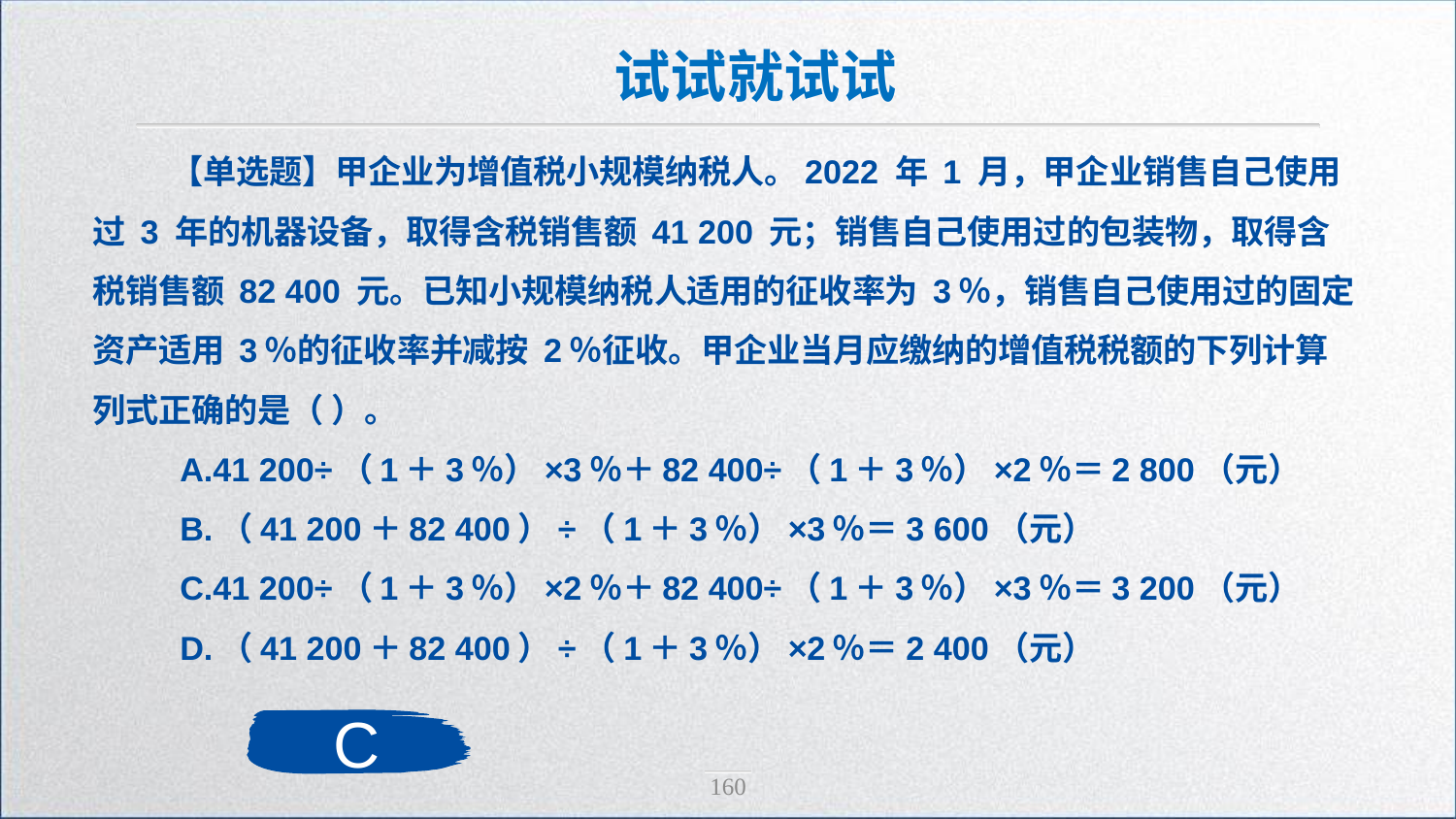

试试就试试
【单选题】甲企业为增值税小规模纳税人。2022 年 1 月，甲企业销售自己使用过 3 年的机器设备，取得含税销售额 41 200 元；销售自己使用过的包装物，取得含税销售额 82 400 元。已知小规模纳税人适用的征收率为 3％，销售自己使用过的固定资产适用 3％的征收率并减按 2％征收。甲企业当月应缴纳的增值税税额的下列计算列式正确的是（ ）。
 A.41 200÷（1＋3％）×3％＋82 400÷（1＋3％）×2％＝2 800（元）
 B.（41 200＋82 400）÷（1＋3％）×3％＝3 600（元）
 C.41 200÷（1＋3％）×2％＋82 400÷（1＋3％）×3％＝3 200（元）
 D.（41 200＋82 400）÷（1＋3％）×2％＝2 400（元）

C
160